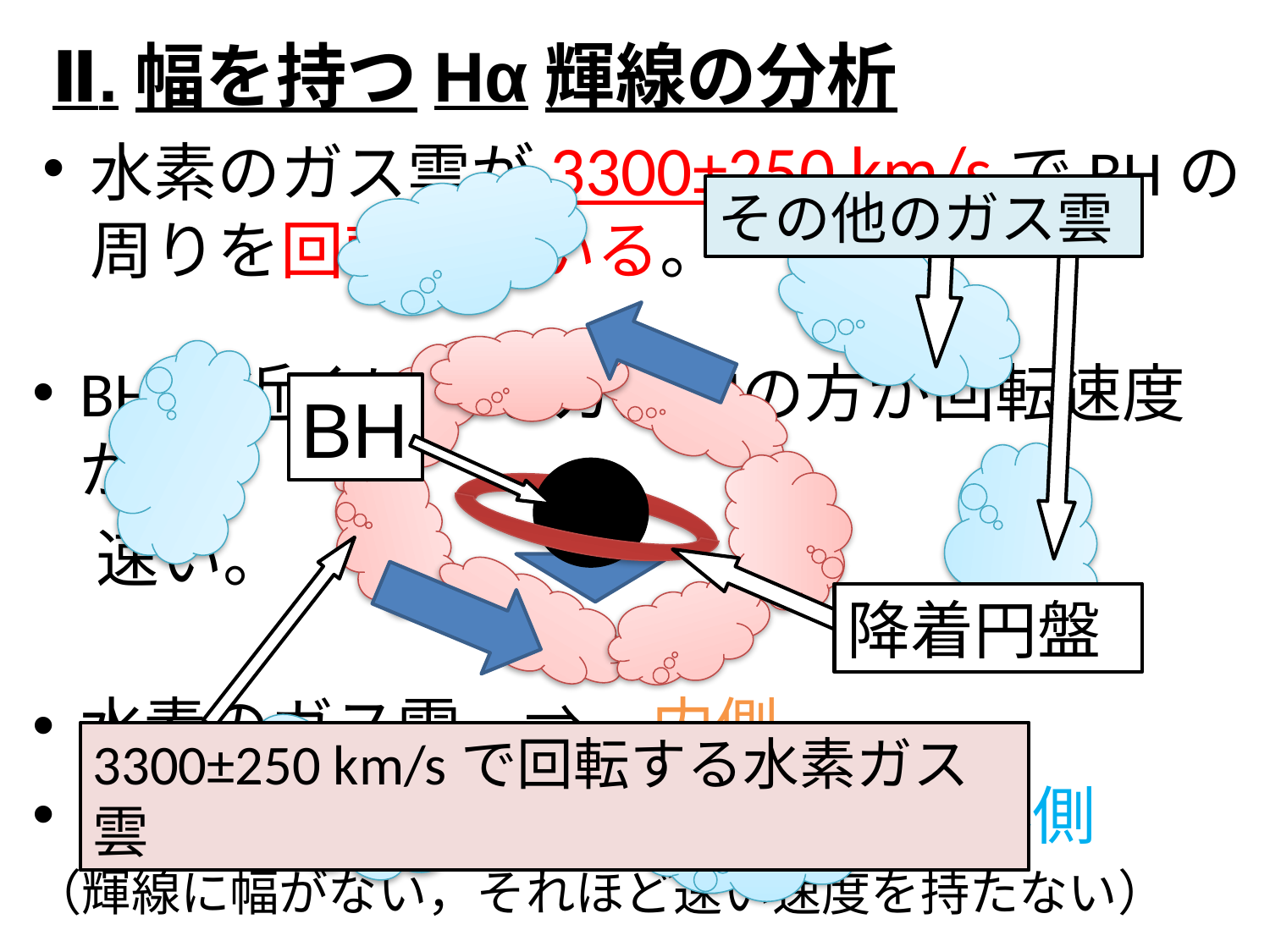

Ⅱ.幅を持つHα輝線の分析
水素のガス雲が3300±250 km/sでBHの周りを回転している。

その他のガス雲

BH

降着円盤

3300±250 km/sで回転する水素ガス雲

BHの近くにあるガス雲の方が回転速度が
　速い。

水素のガス雲　⇒　内側
それ以外の元素のガス雲　⇒　外側
（輝線に幅がない，それほど速い速度を持たない）